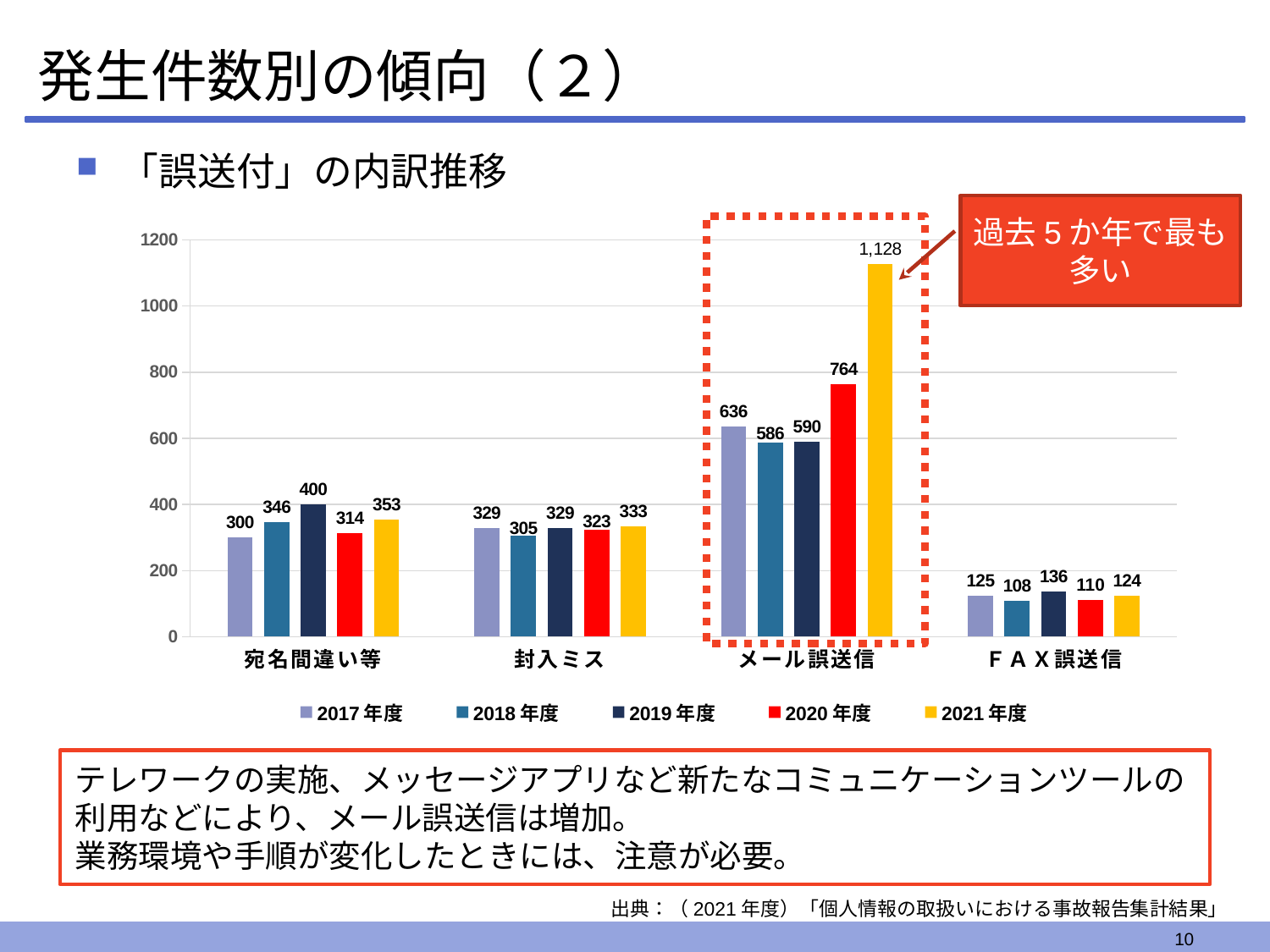

# 発生件数別の傾向（２）
「誤送付」の内訳推移
過去5か年で最も多い

[unsupported chart]

テレワークの実施、メッセージアプリなど新たなコミュニケーションツールの利用などにより、メール誤送信は増加。
業務環境や手順が変化したときには、注意が必要。
出典：（2021年度）「個人情報の取扱いにおける事故報告集計結果」
10